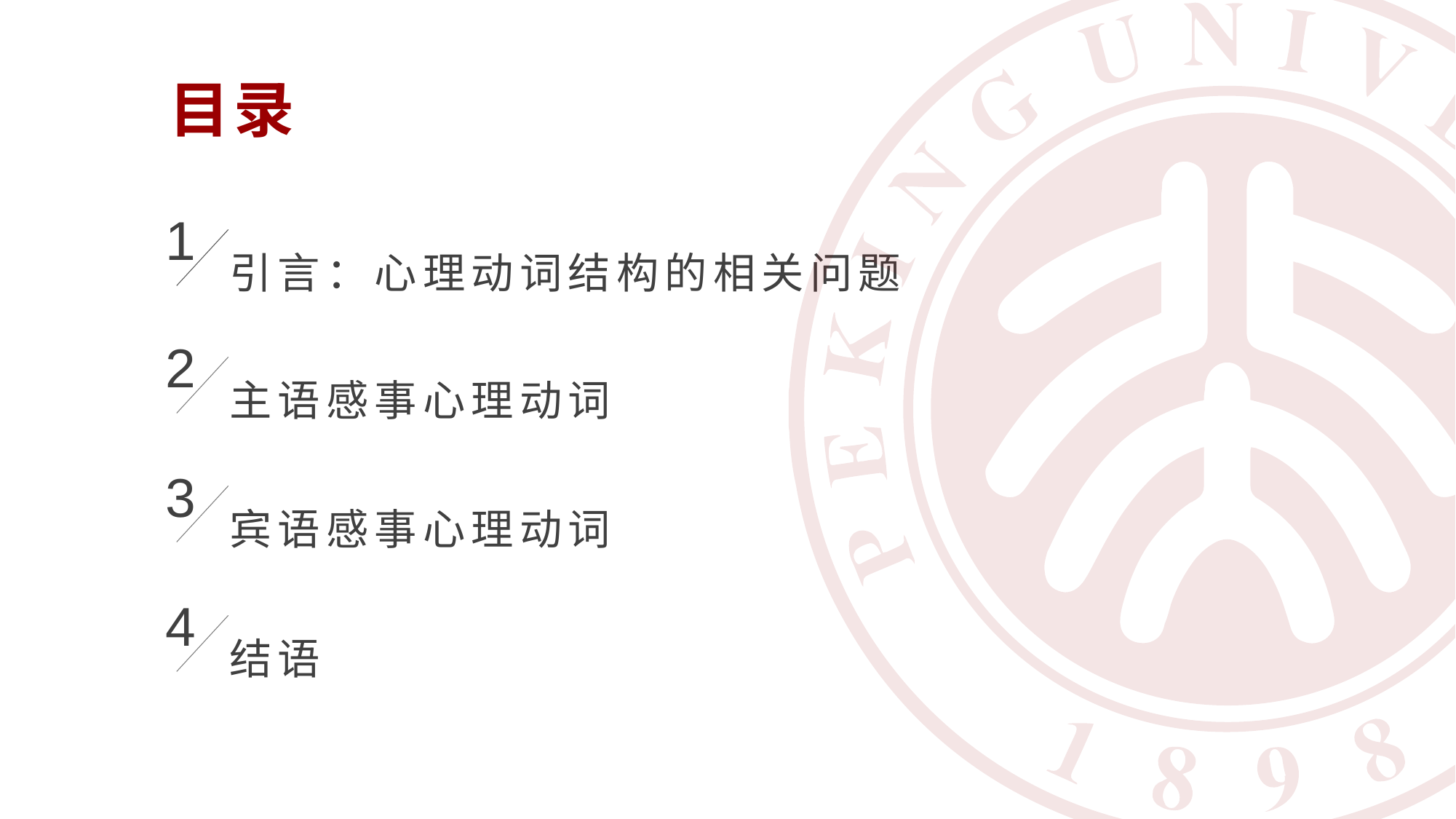

目录
1
引言：心理动词结构的相关问题
2
主语感事心理动词
3
宾语感事心理动词
4
结语